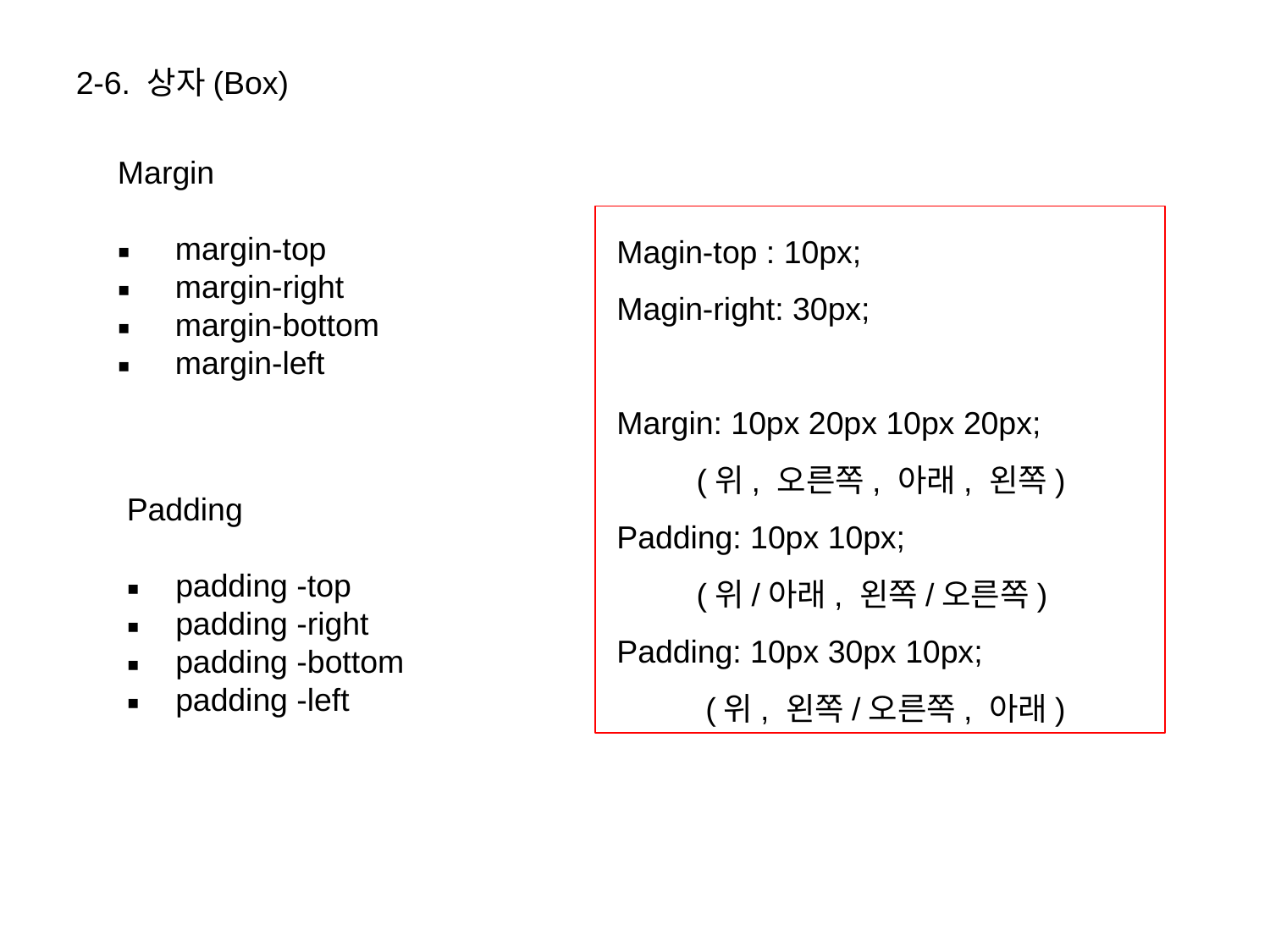

2-6. 상자(Box)
Margin

  margin-top
  margin-right
  margin-bottom
  margin-left
 Magin-top : 10px;
 Magin-right: 30px;

 Margin: 10px 20px 10px 20px;
          (위, 오른쪽, 아래, 왼쪽)
 Padding: 10px 10px;
          (위/아래, 왼쪽/오른쪽)
 Padding: 10px 30px 10px;
           (위, 왼쪽/오른쪽, 아래)
Padding

 padding -top
 padding -right
 padding -bottom
 padding -left